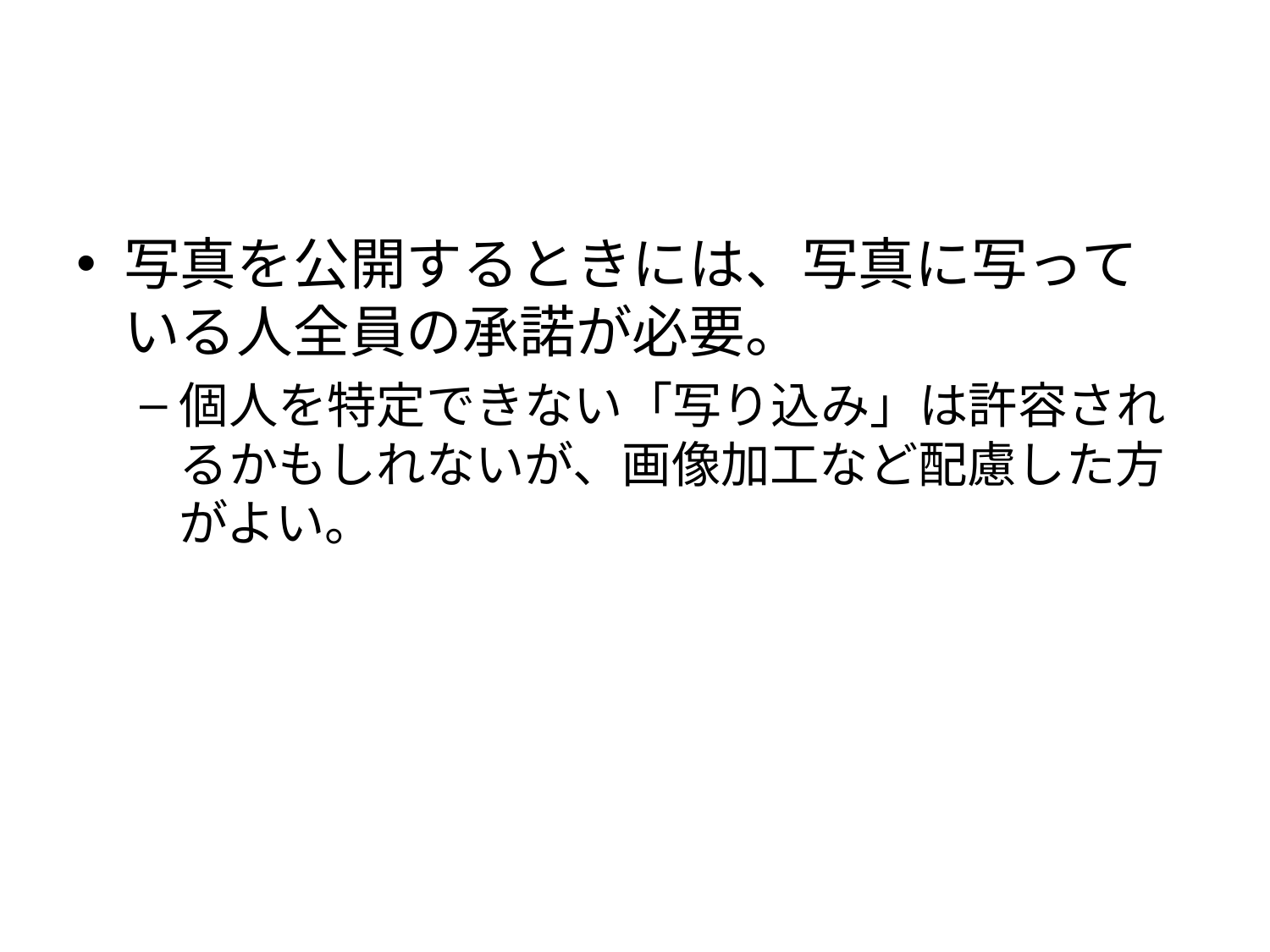

#
写真を公開するときには、写真に写っている人全員の承諾が必要。
個人を特定できない「写り込み」は許容されるかもしれないが、画像加工など配慮した方がよい。